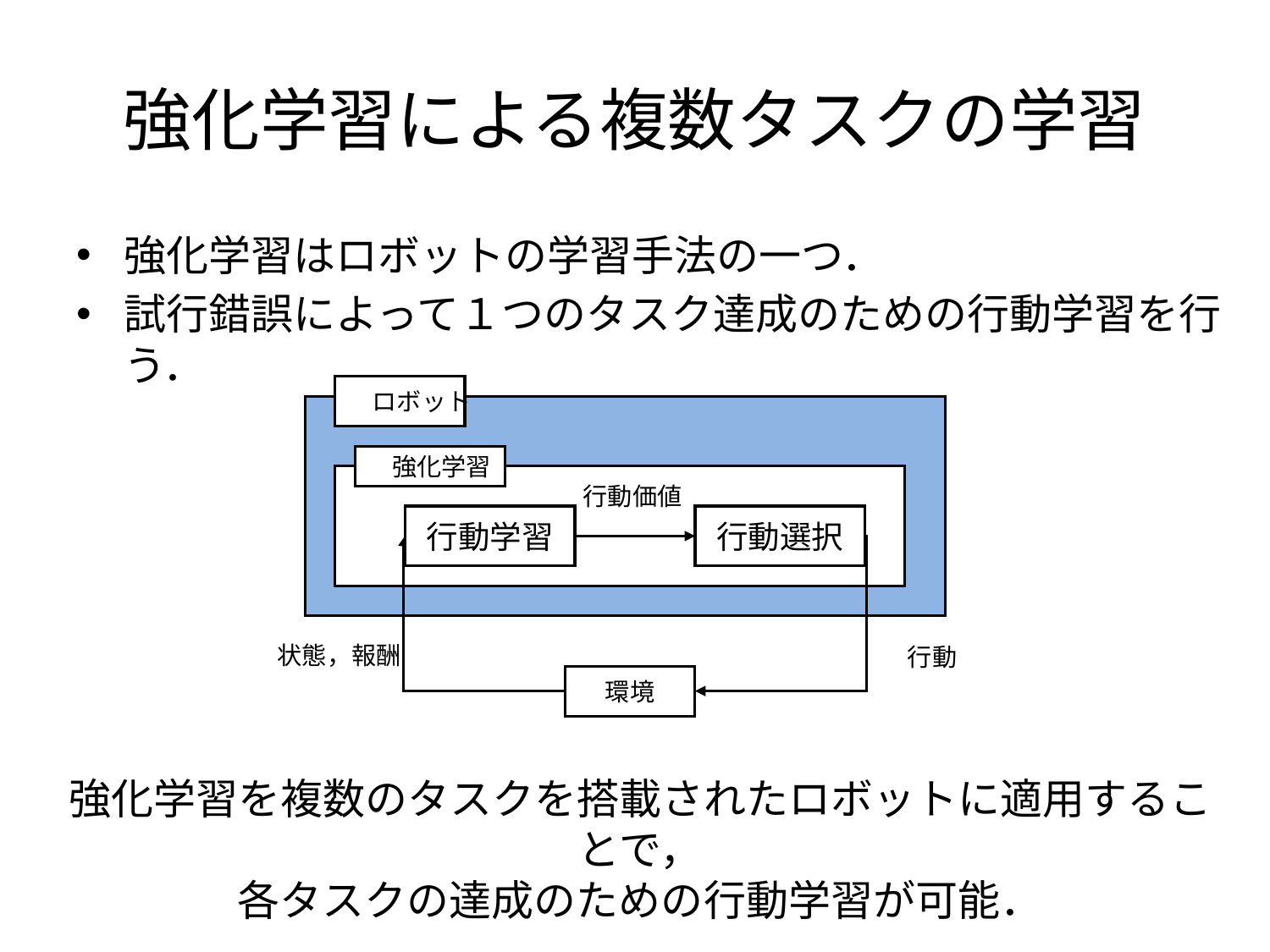

# 強化学習による複数タスクの学習
強化学習はロボットの学習手法の一つ．
試行錯誤によって１つのタスク達成のための行動学習を行う．

　ロボット

　強化学習

行動学習
行動選択
状態，報酬
行動
環境
行動価値
強化学習を複数のタスクを搭載されたロボットに適用することで，
各タスクの達成のための行動学習が可能．